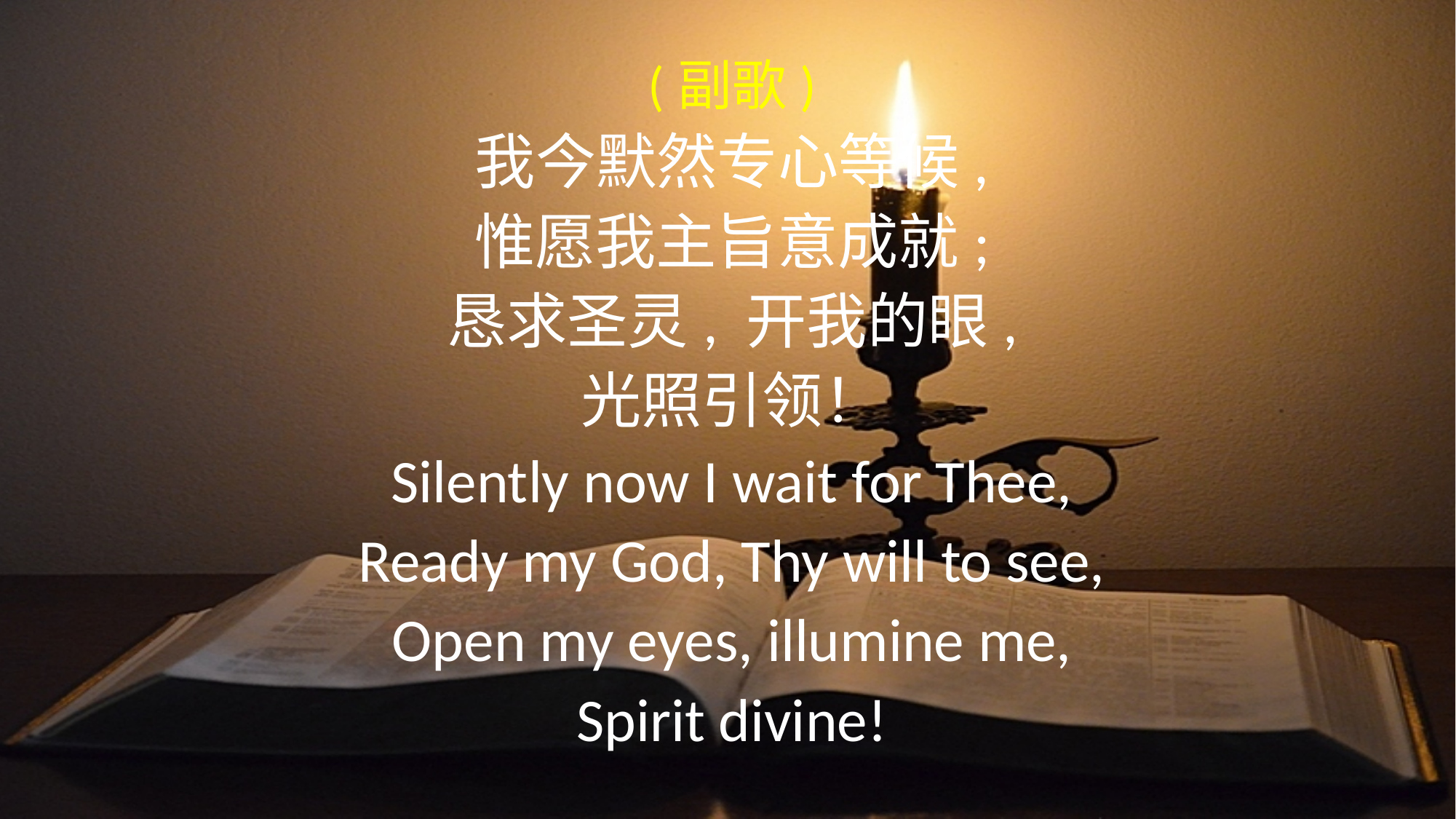

(副歌)
我今默然专心等候,
惟愿我主旨意成就;
恳求圣灵, 开我的眼,
光照引领！
Silently now I wait for Thee,
Ready my God, Thy will to see,
Open my eyes, illumine me,
Spirit divine!